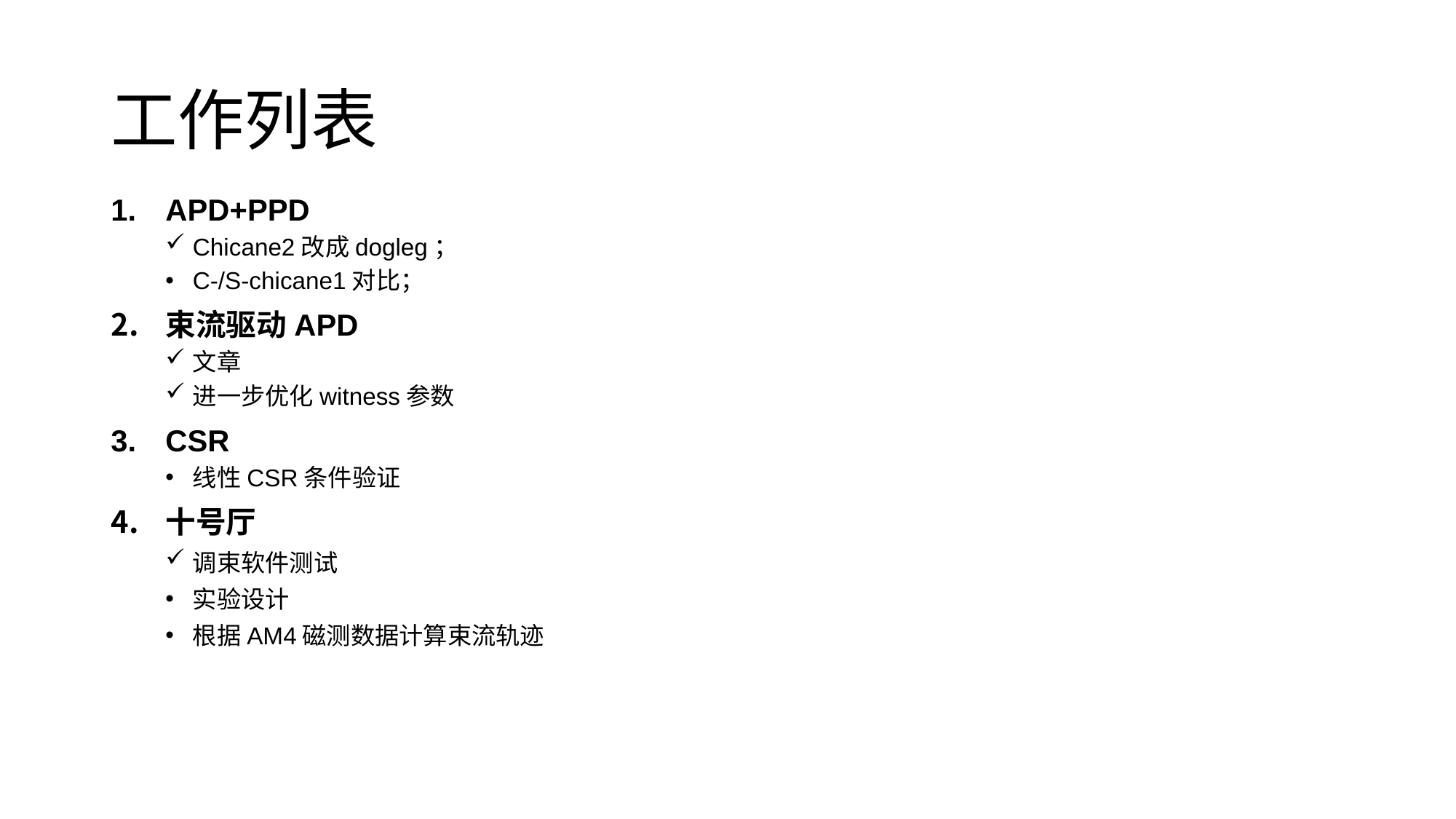

# 工作列表
APD+PPD
Chicane2改成dogleg；
C-/S-chicane1对比；
束流驱动APD
文章
进一步优化witness参数
CSR
线性CSR条件验证
十号厅
调束软件测试
实验设计
根据AM4磁测数据计算束流轨迹